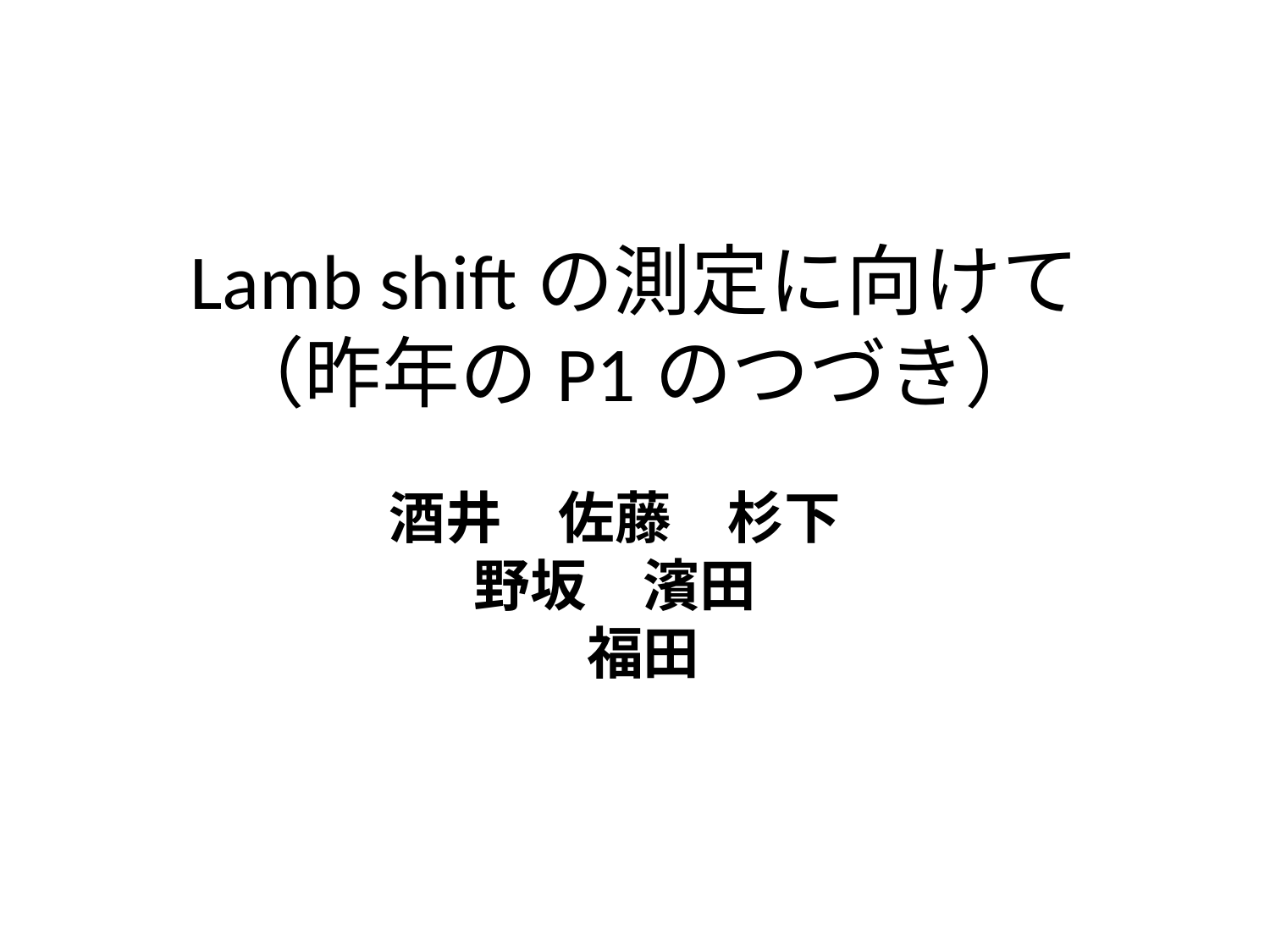

# Lamb shiftの測定に向けて （昨年のP1のつづき）
酒井　佐藤　杉下
野坂　濱田
　福田